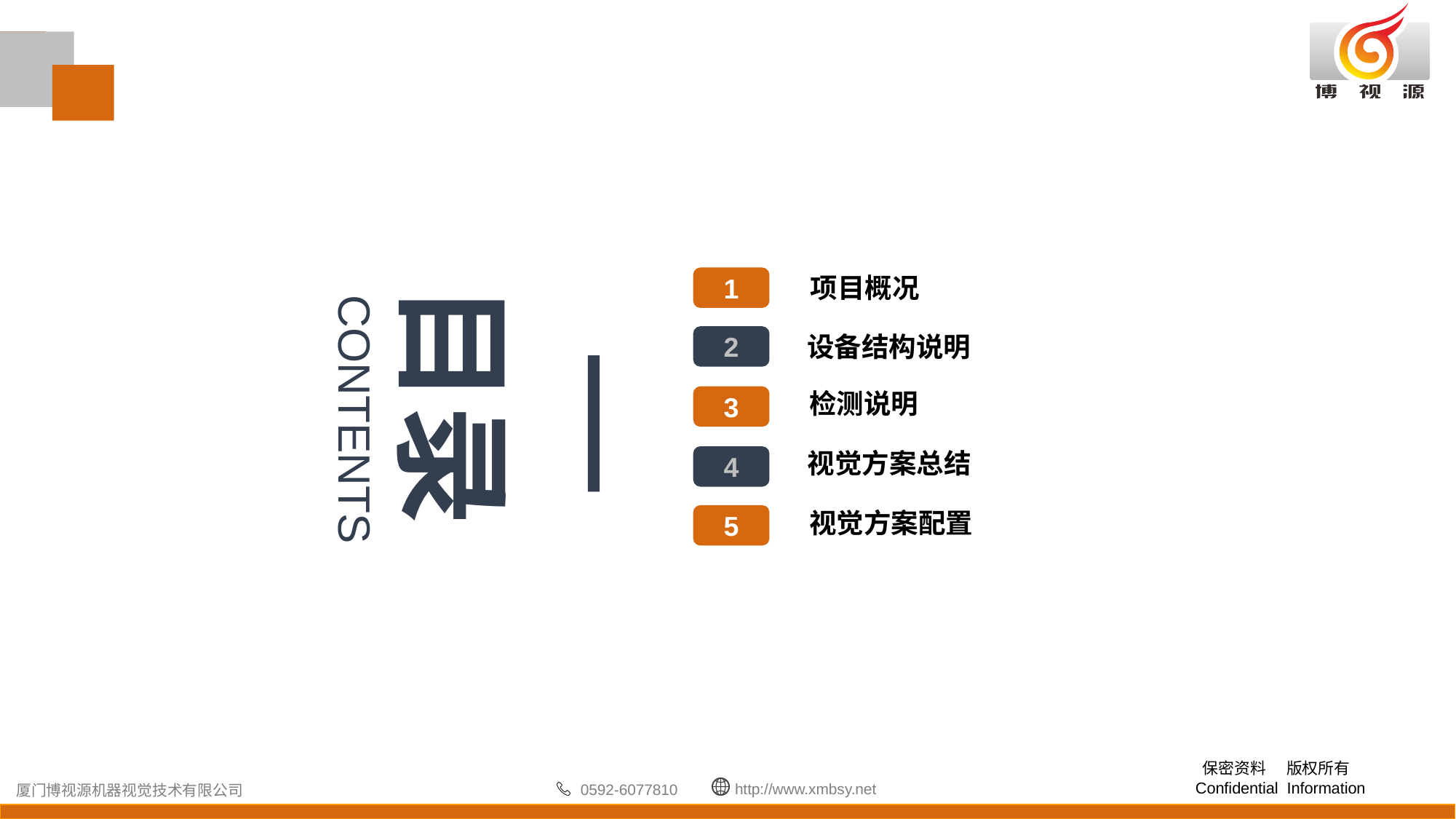

目录
|
CONTENTS
项目概况
1
设备结构说明
2
检测说明
3
视觉方案总结
4
视觉方案配置
5